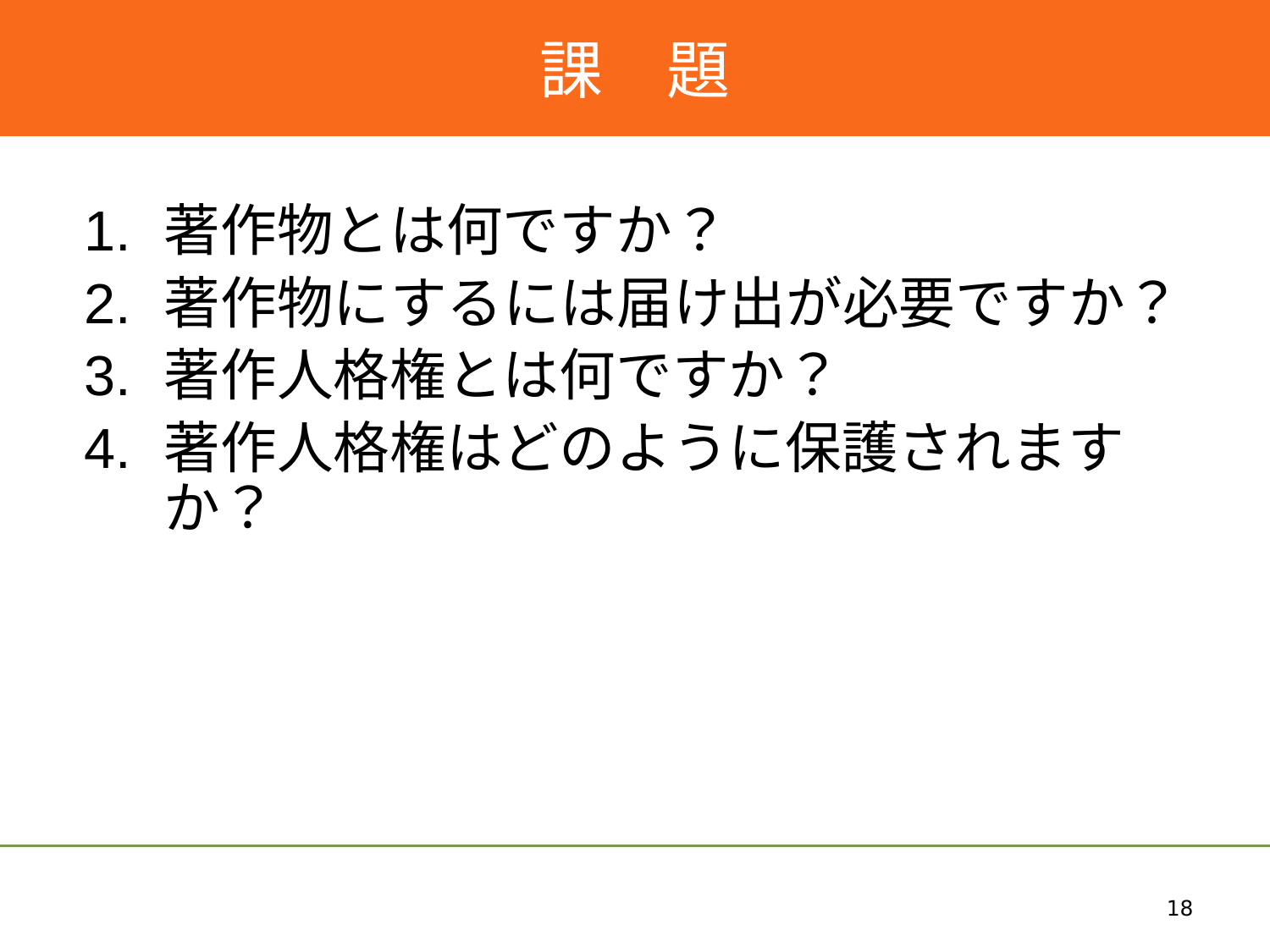

# 課　題

著作物とは何ですか？
著作物にするには届け出が必要ですか？
著作人格権とは何ですか？
著作人格権はどのように保護されますか？

18